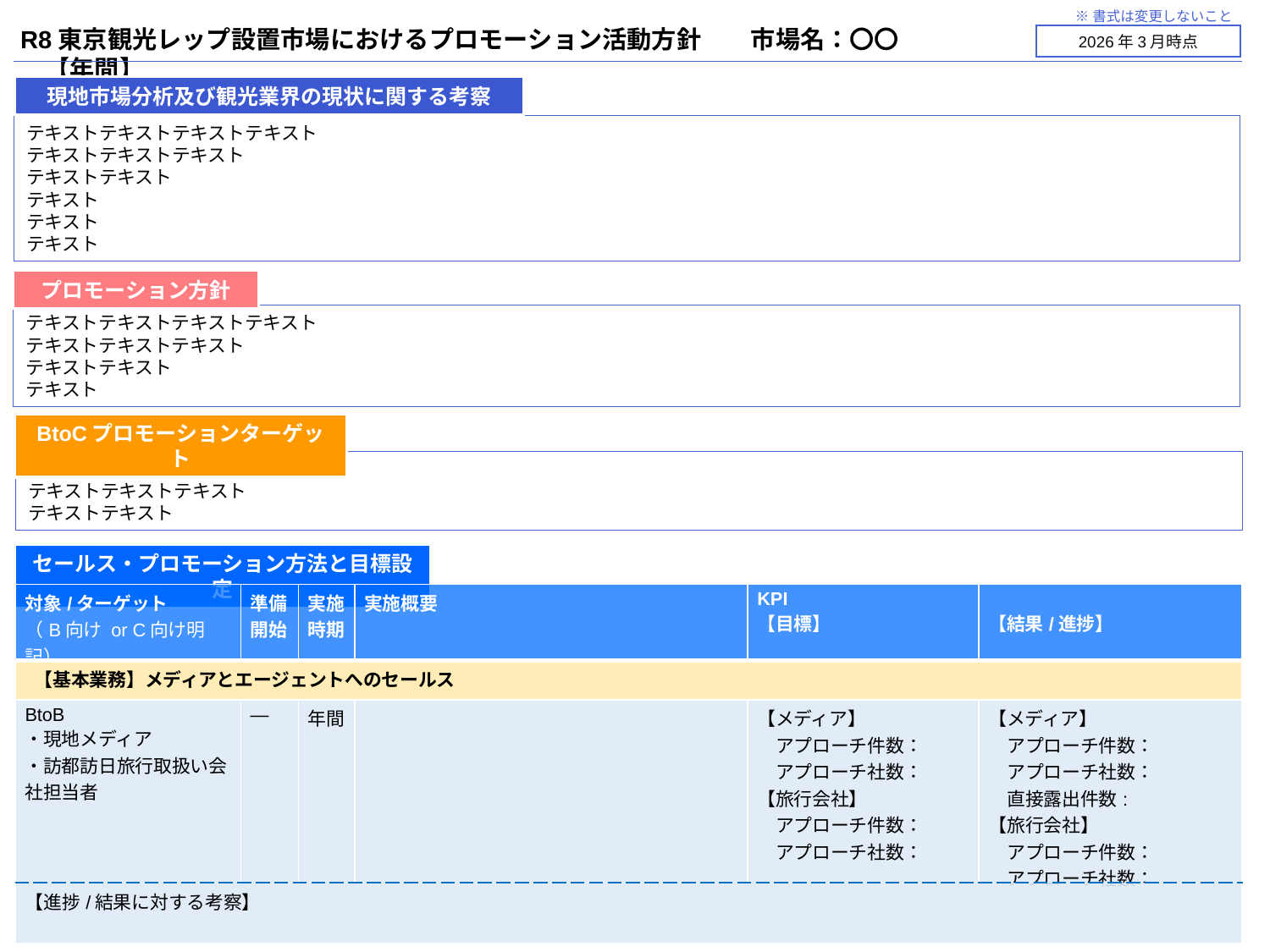

※書式は変更しないこと
R8東京観光レップ設置市場におけるプロモーション活動方針　　市場名：〇〇　　　【年間】
2026年3月時点
現地市場分析及び観光業界の現状に関する考察
テキストテキストテキストテキスト
テキストテキストテキスト
テキストテキスト
テキスト
テキスト
テキスト
プロモーション方針
テキストテキストテキストテキスト
テキストテキストテキスト
テキストテキスト
テキスト
BtoCプロモーションターゲット
テキストテキストテキストテキスト
テキストテキストテキスト
テキストテキスト
セールス・プロモーション方法と目標設定
| 対象/ターゲット （B向け or C向け明記） | 準備 開始 | 実施 時期 | 実施概要 | KPI 【目標】 | 【結果/進捗】 |
| --- | --- | --- | --- | --- | --- |
| 【基本業務】メディアとエージェントへのセールス |  |  |  |  |  |
| BtoB ・現地メディア ・訪都訪日旅行取扱い会社担当者 | ― | 年間 |  | 【メディア】 　アプローチ件数： 　アプローチ社数： 【旅行会社】 　アプローチ件数： 　アプローチ社数： | 【メディア】 　アプローチ件数： 　アプローチ社数： 　直接露出件数: 【旅行会社】 　アプローチ件数： 　アプローチ社数： |
| 【進捗/結果に対する考察】 |  |  |  |  |  |